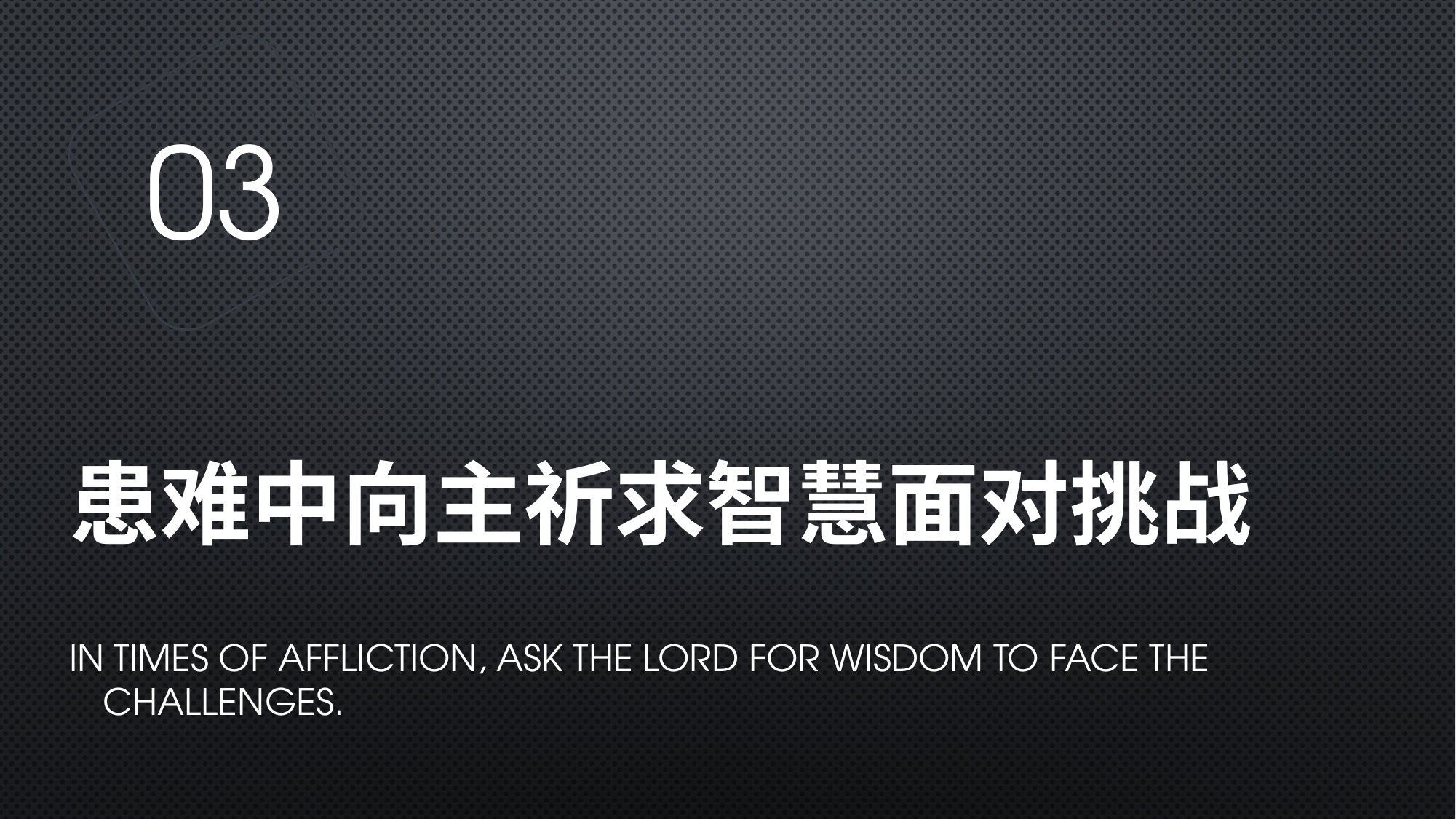

03
# 患难中向主祈求智慧面对挑战
In times of affliction, ask the Lord for wisdom to face the challenges.